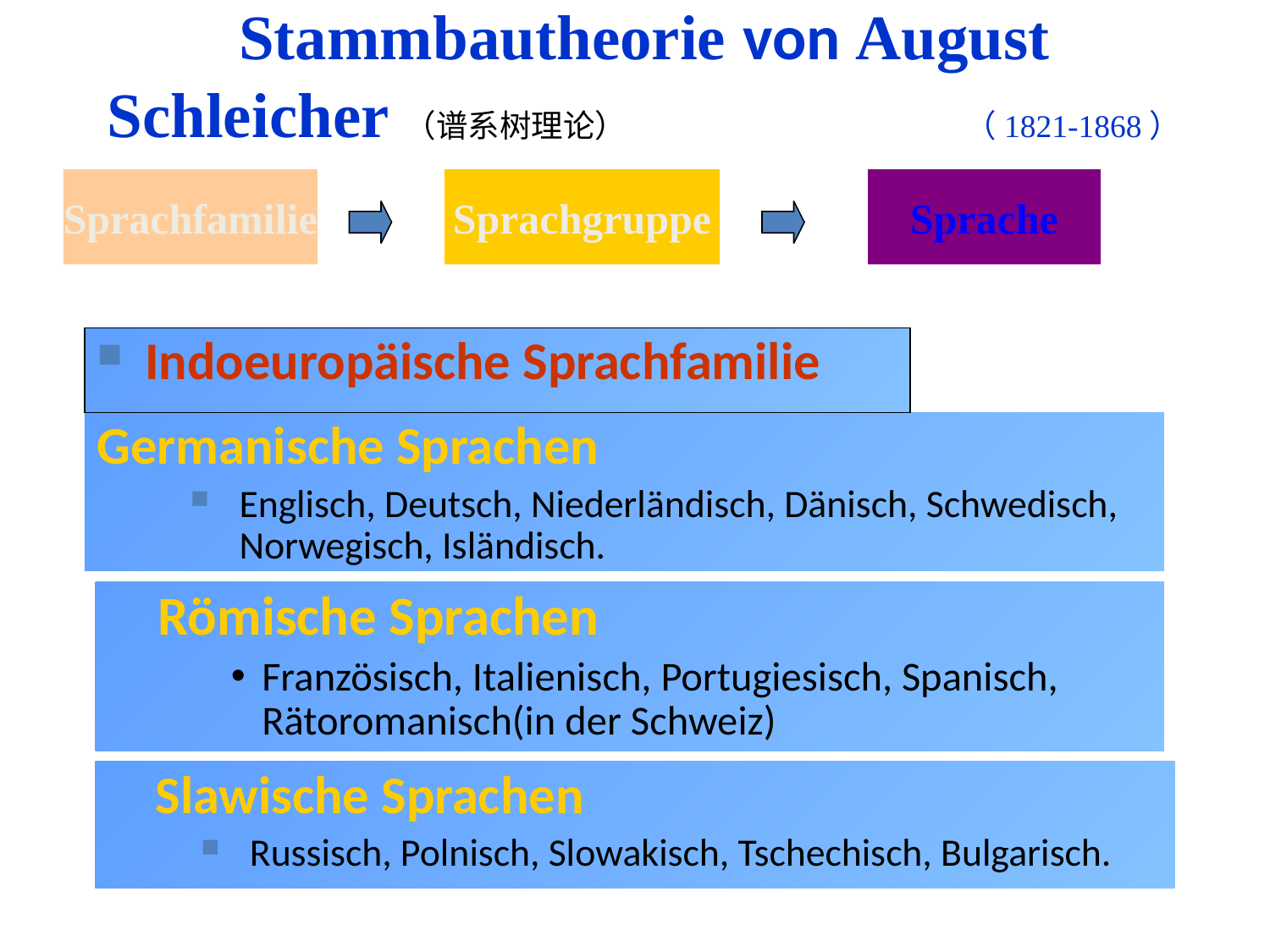

# Stammbautheorie von August Schleicher（谱系树理论）                                               （1821-1868）
Sprachfamilie
Sprachgruppe
Sprache

Indoeuropäische Sprachfamilie
Germanische Sprachen
Englisch, Deutsch, Niederländisch, Dänisch, Schwedisch, Norwegisch, Isländisch.
    Römische Sprachen
Französisch, Italienisch, Portugiesisch, Spanisch, Rätoromanisch(in der Schweiz)
Slawische Sprachen
Russisch, Polnisch, Slowakisch, Tschechisch, Bulgarisch.